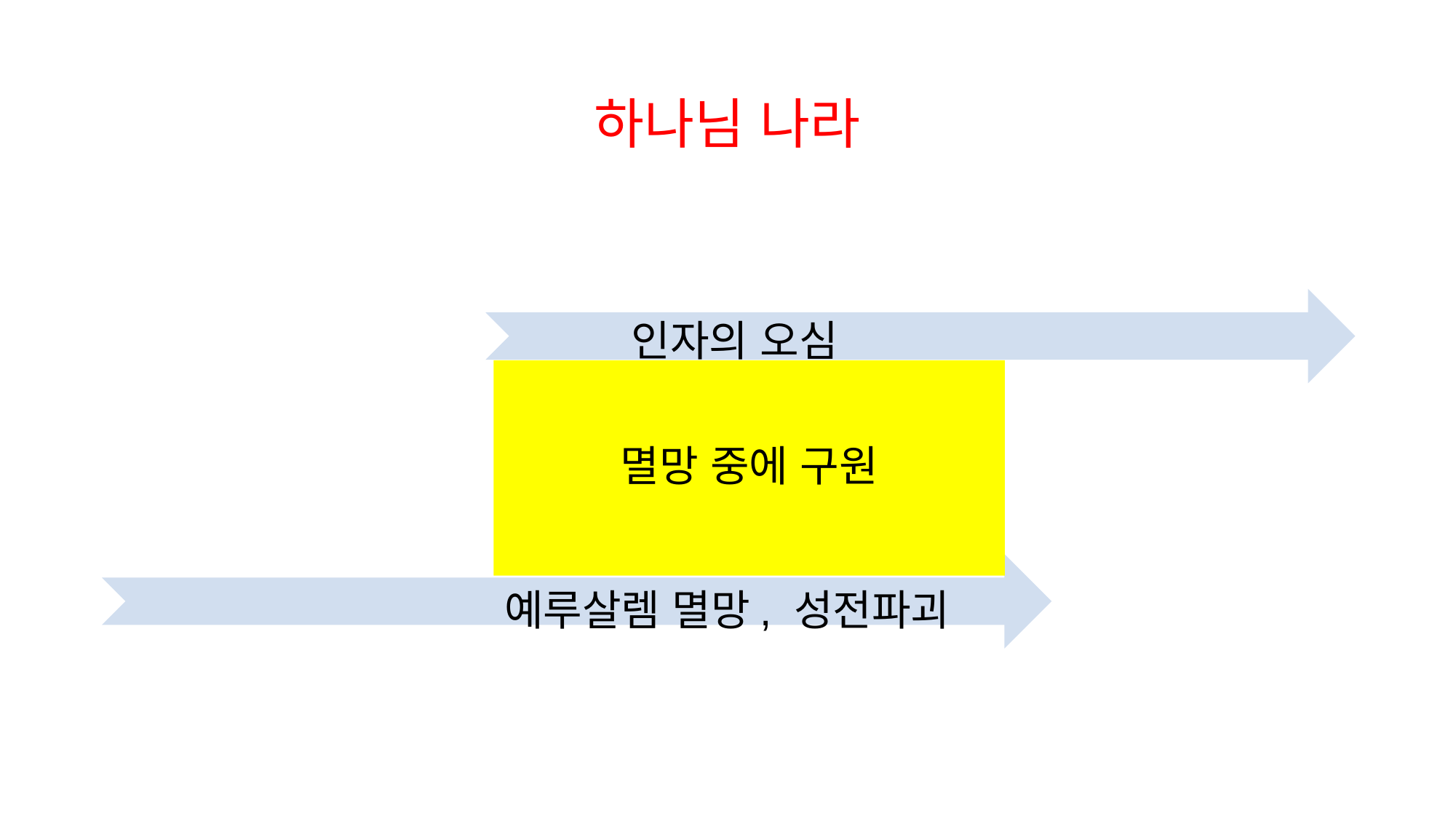

# 하나님 나라
인자의 오심
멸망 중에 구원
예루살렘 멸망, 성전파괴